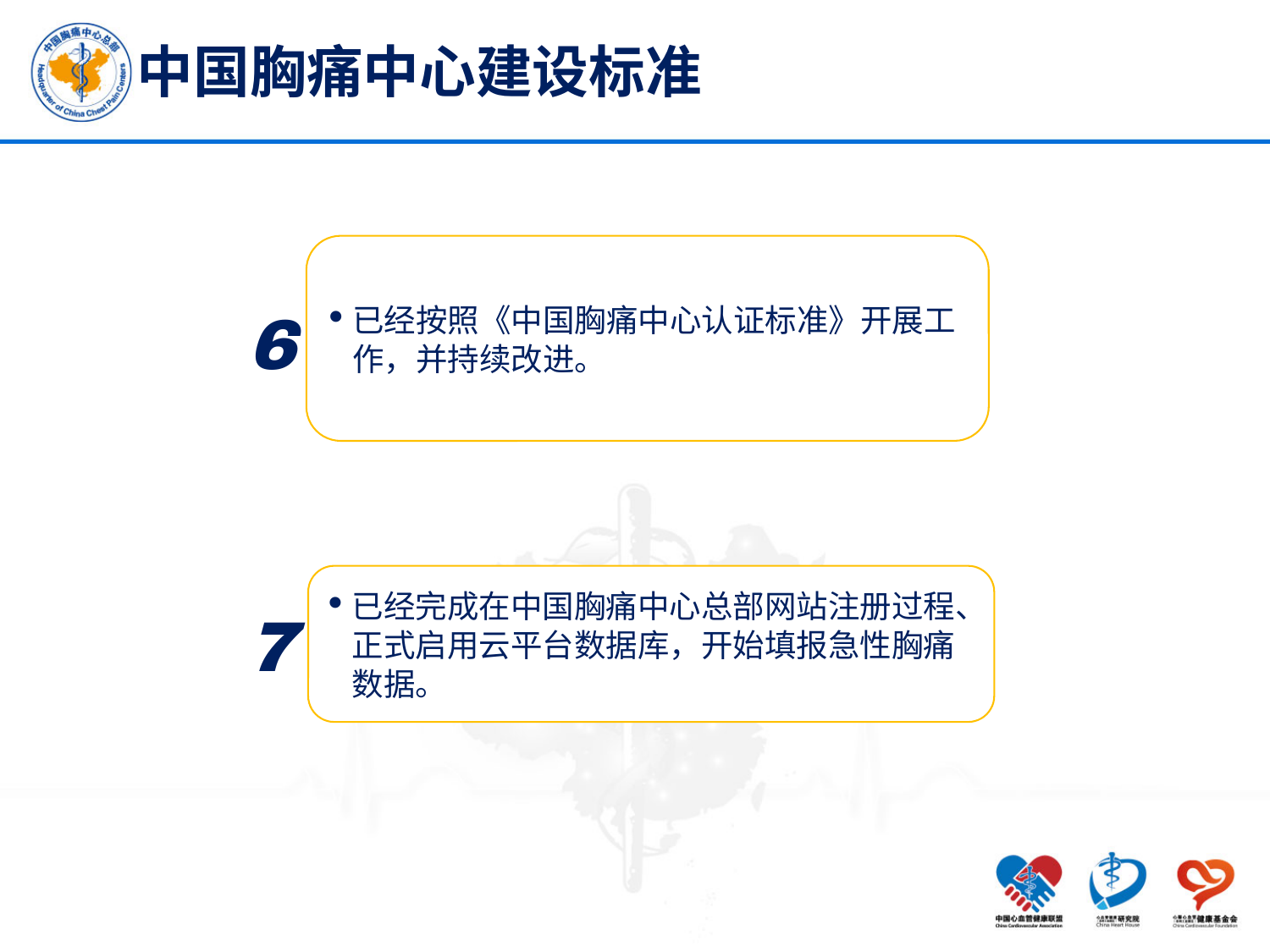

中国胸痛中心建设标准
已经按照《中国胸痛中心认证标准》开展工作，并持续改进。
6
已经完成在中国胸痛中心总部网站注册过程、正式启用云平台数据库，开始填报急性胸痛数据。
7